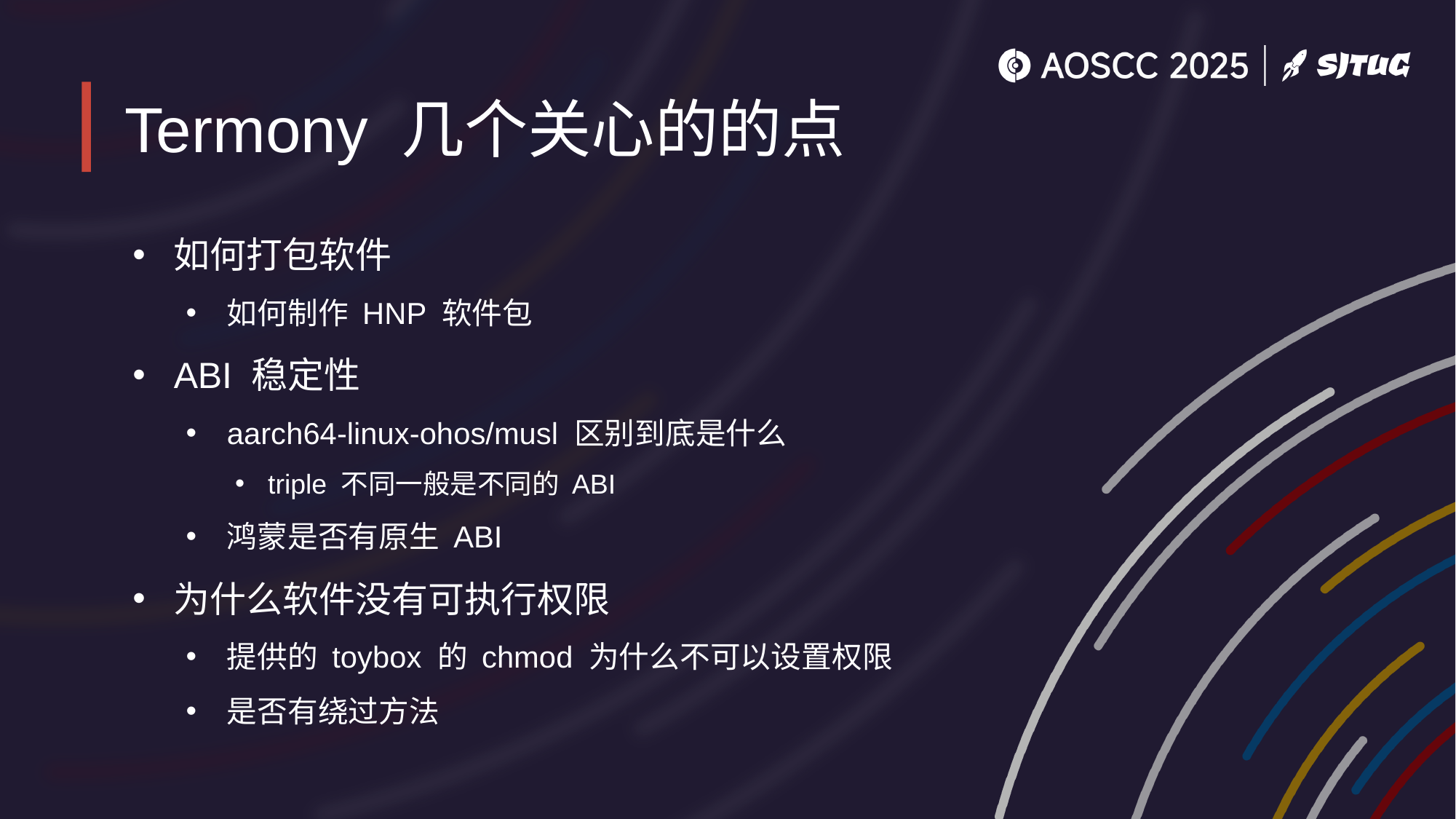

# Termony 几个关心的的点
如何打包软件
如何制作 HNP 软件包
ABI 稳定性
aarch64-linux-ohos/musl 区别到底是什么
triple 不同一般是不同的 ABI
鸿蒙是否有原生 ABI
为什么软件没有可执行权限
提供的 toybox 的 chmod 为什么不可以设置权限
是否有绕过方法